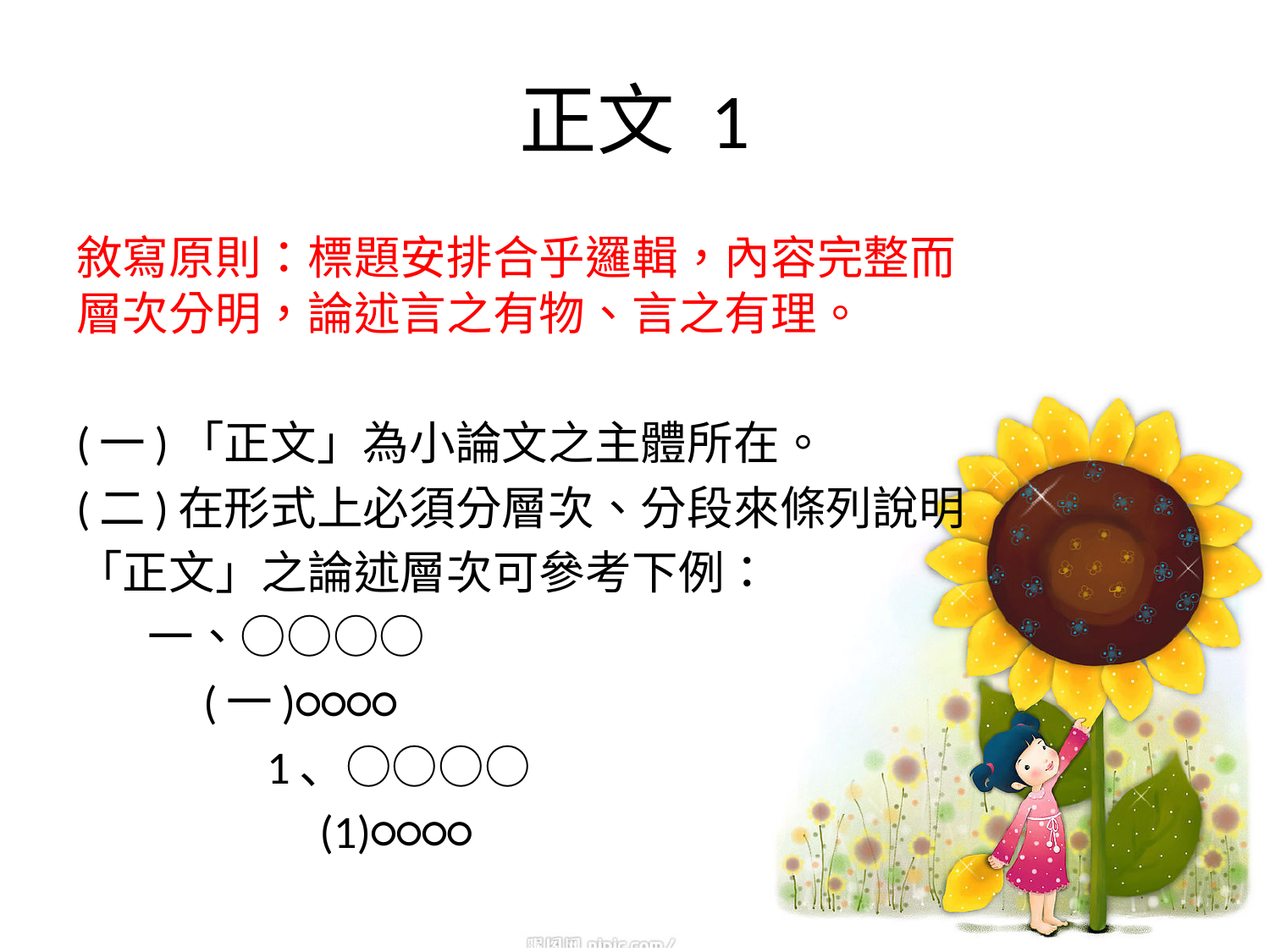

# 正文 1
敘寫原則：標題安排合乎邏輯，內容完整而層次分明，論述言之有物、言之有理。

(一)「正文」為小論文之主體所在。
(二)在形式上必須分層次、分段來條列說明
「正文」之論述層次可參考下例：
      一、○○○○
            (一)○○○○
                  1、○○○○
                       (1)○○○○